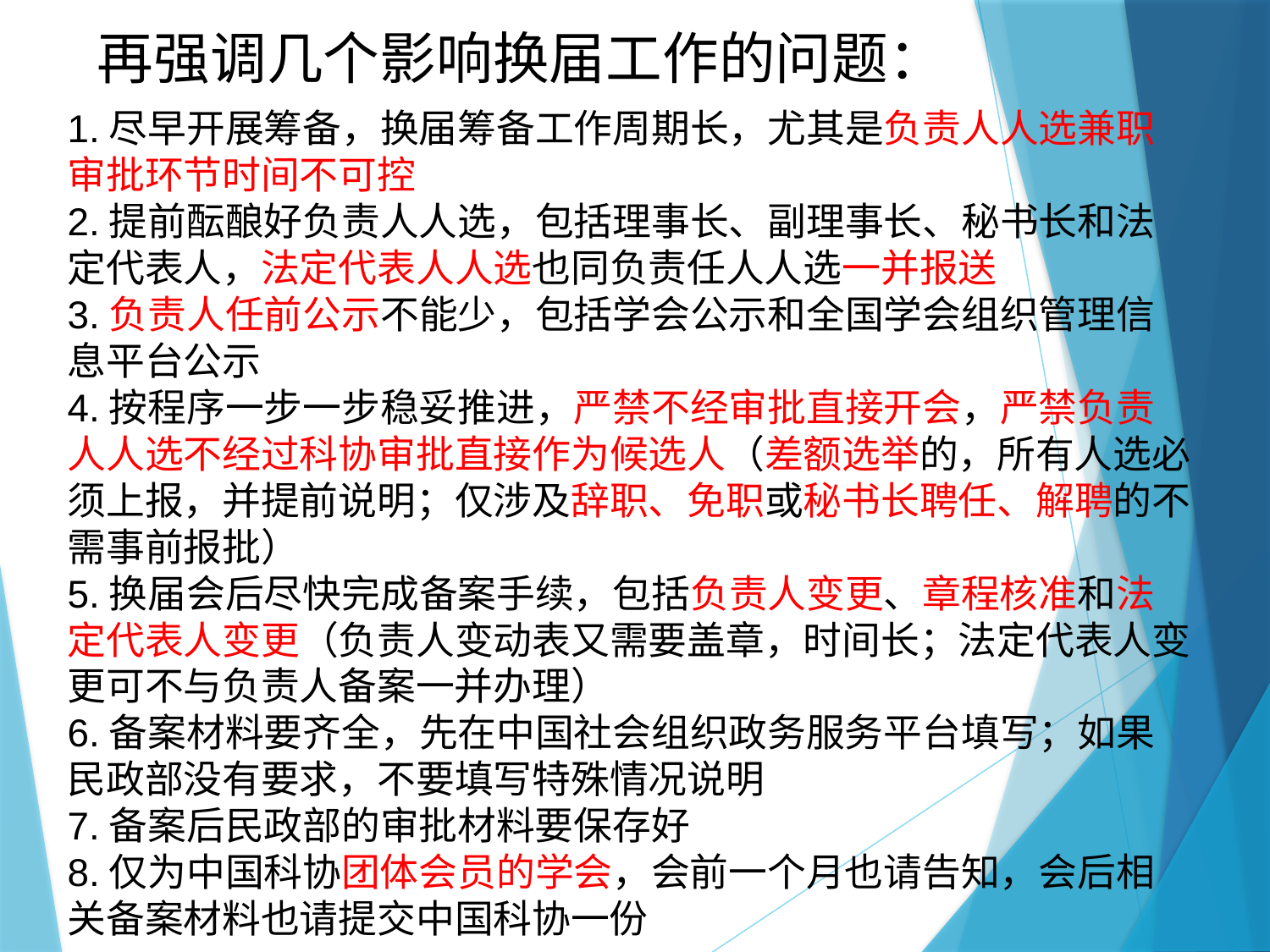

再强调几个影响换届工作的问题：
1.尽早开展筹备，换届筹备工作周期长，尤其是负责人人选兼职审批环节时间不可控
2.提前酝酿好负责人人选，包括理事长、副理事长、秘书长和法定代表人，法定代表人人选也同负责任人人选一并报送
3.负责人任前公示不能少，包括学会公示和全国学会组织管理信息平台公示
4.按程序一步一步稳妥推进，严禁不经审批直接开会，严禁负责人人选不经过科协审批直接作为候选人（差额选举的，所有人选必须上报，并提前说明；仅涉及辞职、免职或秘书长聘任、解聘的不需事前报批）
5.换届会后尽快完成备案手续，包括负责人变更、章程核准和法定代表人变更（负责人变动表又需要盖章，时间长；法定代表人变更可不与负责人备案一并办理）
6.备案材料要齐全，先在中国社会组织政务服务平台填写；如果民政部没有要求，不要填写特殊情况说明
7.备案后民政部的审批材料要保存好
8.仅为中国科协团体会员的学会，会前一个月也请告知，会后相关备案材料也请提交中国科协一份